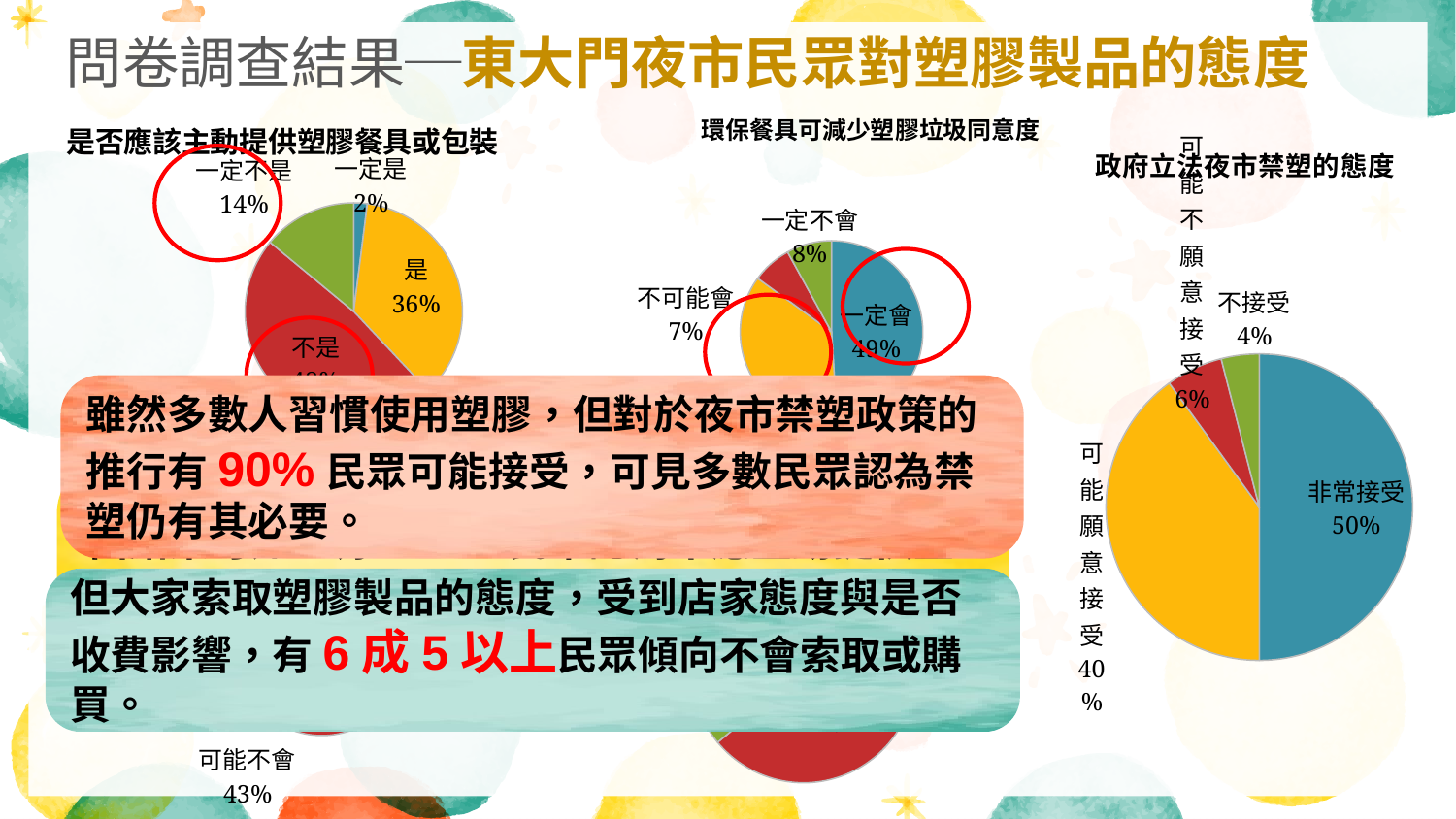

問卷調查結果─東大門夜市民眾對塑膠製品的態度

### Chart: 環保餐具可減少塑膠垃圾同意度

| Category |  |  |
|---|---|---|
| 一定會 | 49.0 | 0.4900000000000003 |
| 可能會 | 36.0 | 0.3600000000000003 |
| 不可能會 | 7.0 | 0.07000000000000002 |
| 一定不會 | 8.0 | 0.08000000000000004 |

### Chart: 是否應該主動提供塑膠餐具或包裝

| Category |  |  |
|---|---|---|
| 一定是 | 2.0 | 0.02000000000000001 |
| 是 | 36.0 | 0.3600000000000003 |
| 不是 | 48.0 | 0.4800000000000003 |
| 一定不是 | 14.0 | 0.14 |

### Chart: 政府立法夜市禁塑的態度

| Category |  |  |
|---|---|---|
| 非常接受 | 50.0 | 0.5 |
| 可能願意接受 | 40.0 | 0.4 |
| 可能不願意接受 | 6.0 | 0.06000000000000003 |
| 不接受 | 4.0 | 0.04000000000000002 |

雖然多數人習慣使用塑膠，但對於夜市禁塑政策的推行有90%民眾可能接受，可見多數民眾認為禁塑仍有其必要。

### Chart: 免費但不主動提供索取的態度

| Category |  |  |
|---|---|---|
| 一定會 | 8.0 | 0.08000000000000004 |
| 可能會 | 25.0 | 0.25 |
| 可能不會 | 43.0 | 0.4300000000000004 |
| 一定不會 | 24.0 | 0.2400000000000002 |

### Chart: 非免費的塑膠袋取用態度

| Category |  |
|---|---|
| 總是如此 | 0.06000000000000003 |
| 常常如此 | 0.04000000000000002 |
| 偶爾如此 | 0.54 |
| 從不如此 | 0.3600000000000003 |
由結果可知，有62%民眾認為不應主動提供塑膠餐具或包裝，也有85%的民眾同意環保餐具可能減少塑膠垃圾。
但大家索取塑膠製品的態度，受到店家態度與是否收費影響，有6成5以上民眾傾向不會索取或購買。